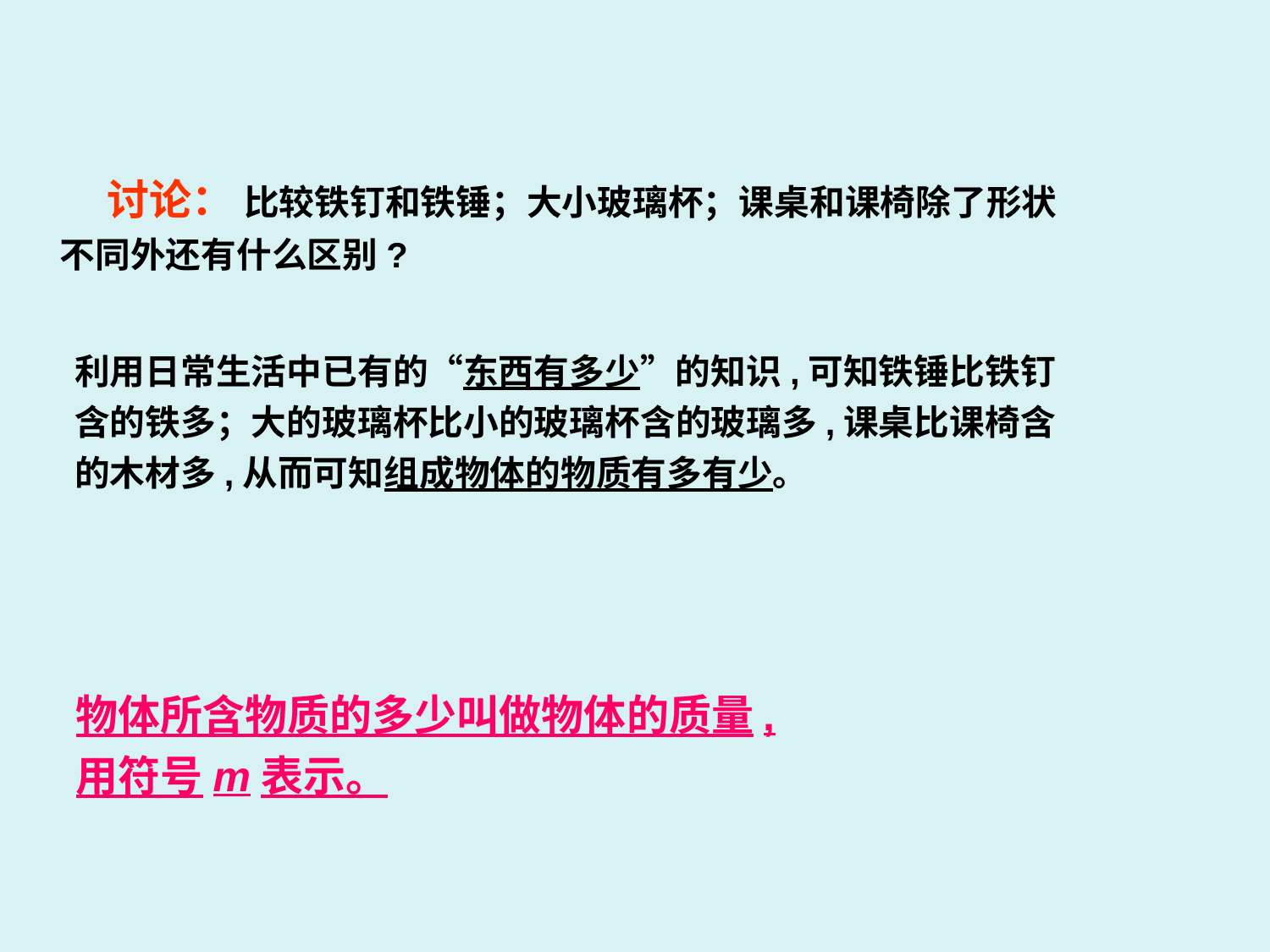

讨论： 比较铁钉和铁锤；大小玻璃杯；课桌和课椅除了形状不同外还有什么区别?
利用日常生活中已有的“东西有多少”的知识,可知铁锤比铁钉
含的铁多；大的玻璃杯比小的玻璃杯含的玻璃多,课桌比课椅含
的木材多,从而可知组成物体的物质有多有少。
物体所含物质的多少叫做物体的质量,用符号m表示。